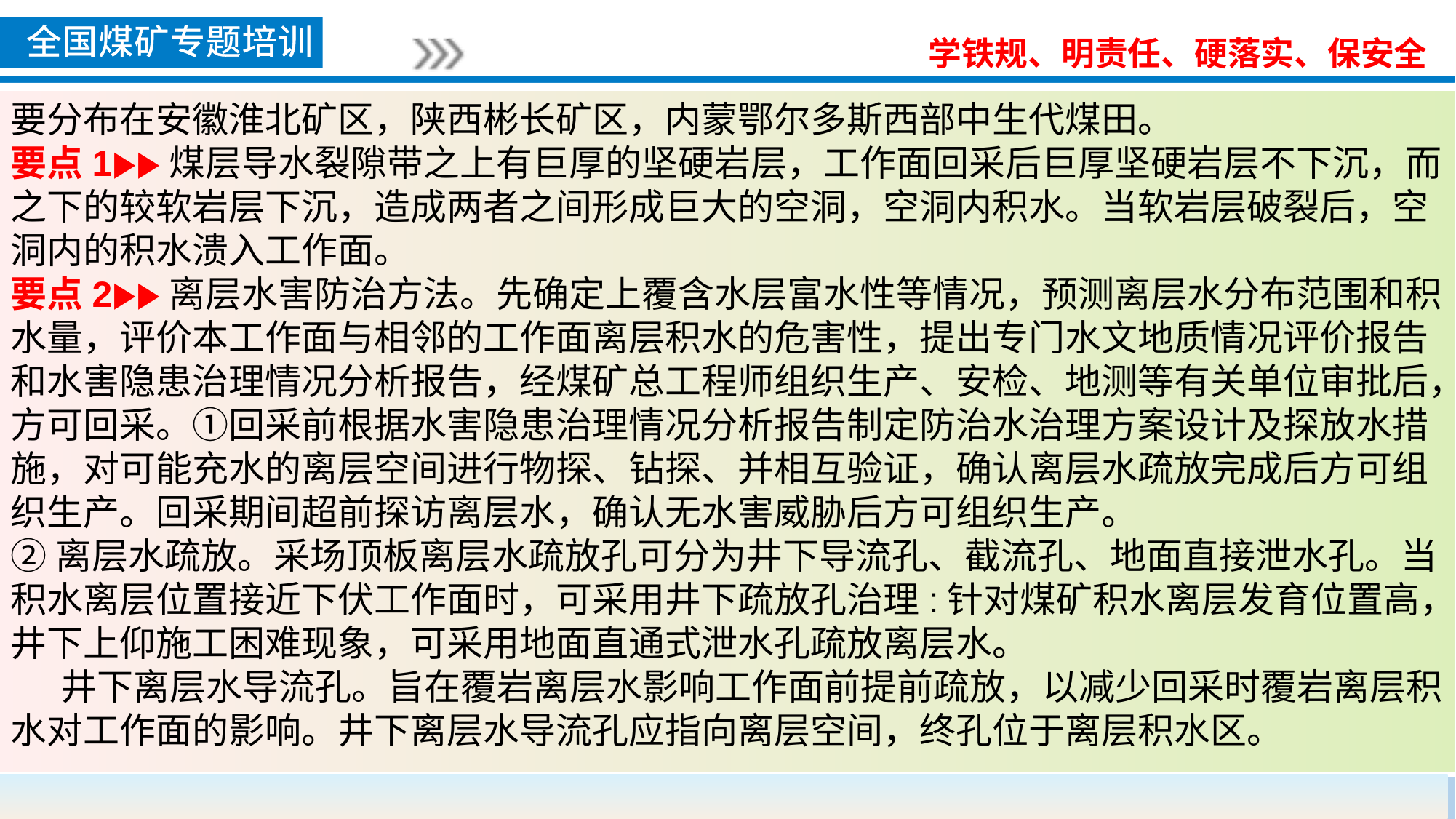

要分布在安徽淮北矿区，陕西彬长矿区，内蒙鄂尔多斯西部中生代煤田。
要点1▶▶煤层导水裂隙带之上有巨厚的坚硬岩层，工作面回采后巨厚坚硬岩层不下沉，而之下的较软岩层下沉，造成两者之间形成巨大的空洞，空洞内积水。当软岩层破裂后，空洞内的积水溃入工作面。
要点2▶▶离层水害防治方法。先确定上覆含水层富水性等情况，预测离层水分布范围和积水量，评价本工作面与相邻的工作面离层积水的危害性，提出专门水文地质情况评价报告和水害隐患治理情况分析报告，经煤矿总工程师组织生产、安检、地测等有关单位审批后，方可回采。①回采前根据水害隐患治理情况分析报告制定防治水治理方案设计及探放水措施，对可能充水的离层空间进行物探、钻探、并相互验证，确认离层水疏放完成后方可组织生产。回采期间超前探访离层水，确认无水害威胁后方可组织生产。
②离层水疏放。采场顶板离层水疏放孔可分为井下导流孔、截流孔、地面直接泄水孔。当积水离层位置接近下伏工作面时，可采用井下疏放孔治理:针对煤矿积水离层发育位置高，井下上仰施工困难现象，可采用地面直通式泄水孔疏放离层水。
     井下离层水导流孔。旨在覆岩离层水影响工作面前提前疏放，以减少回采时覆岩离层积水对工作面的影响。井下离层水导流孔应指向离层空间，终孔位于离层积水区。